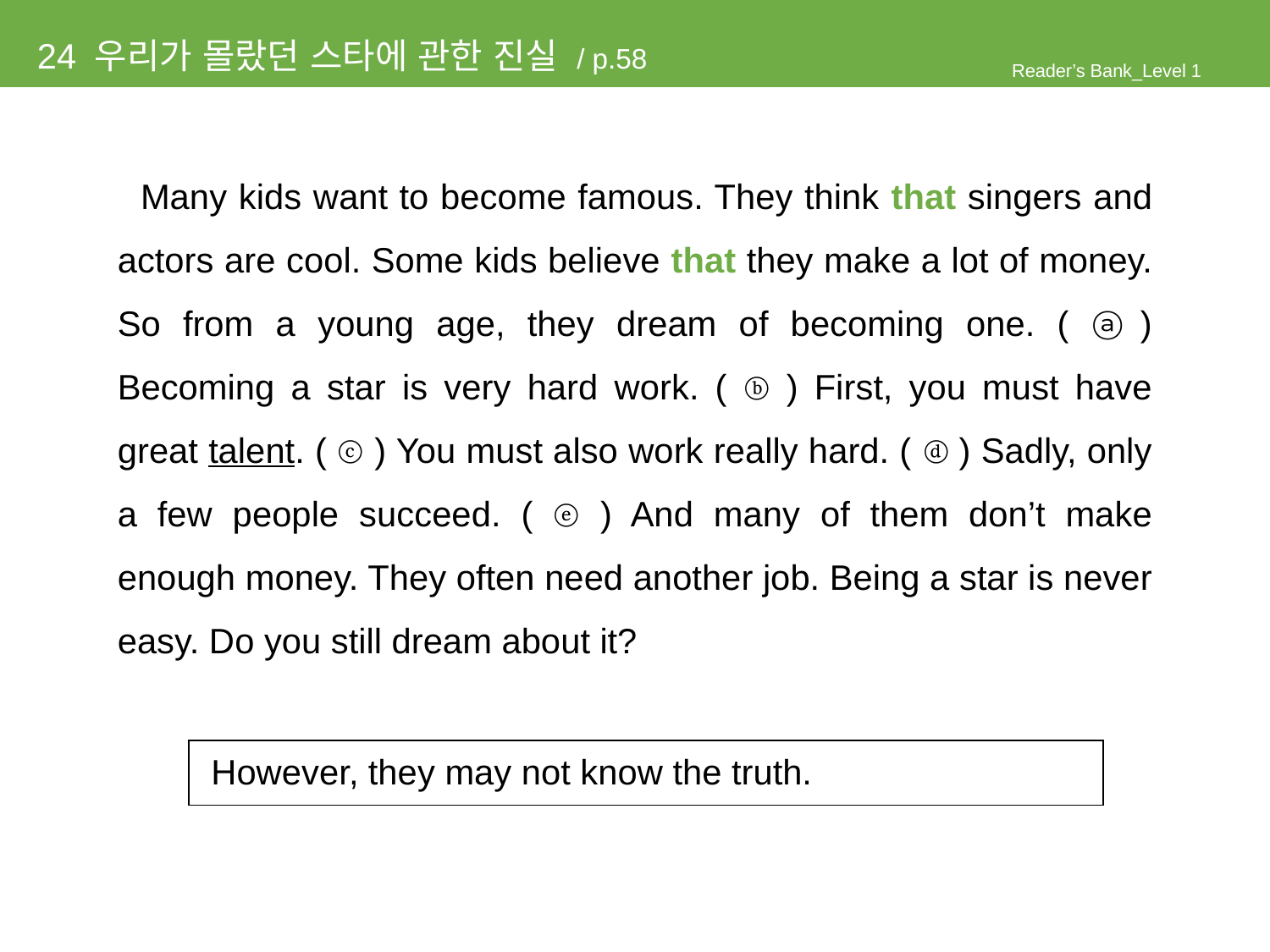

# 24 우리가 몰랐던 스타에 관한 진실 / p.58
Reader’s Bank_Level 1

  Many kids want to become famous. They think that singers and actors are cool. Some kids believe that they make a lot of money. So from a young age, they dream of becoming one. ( ⓐ ) Becoming a star is very hard work. ( ⓑ ) First, you must have great talent. ( ⓒ ) You must also work really hard. ( ⓓ ) Sadly, only a few people succeed. ( ⓔ ) And many of them don’t make enough money. They often need another job. Being a star is never easy. Do you still dream about it?
| However, they may not know the truth. |
| --- |